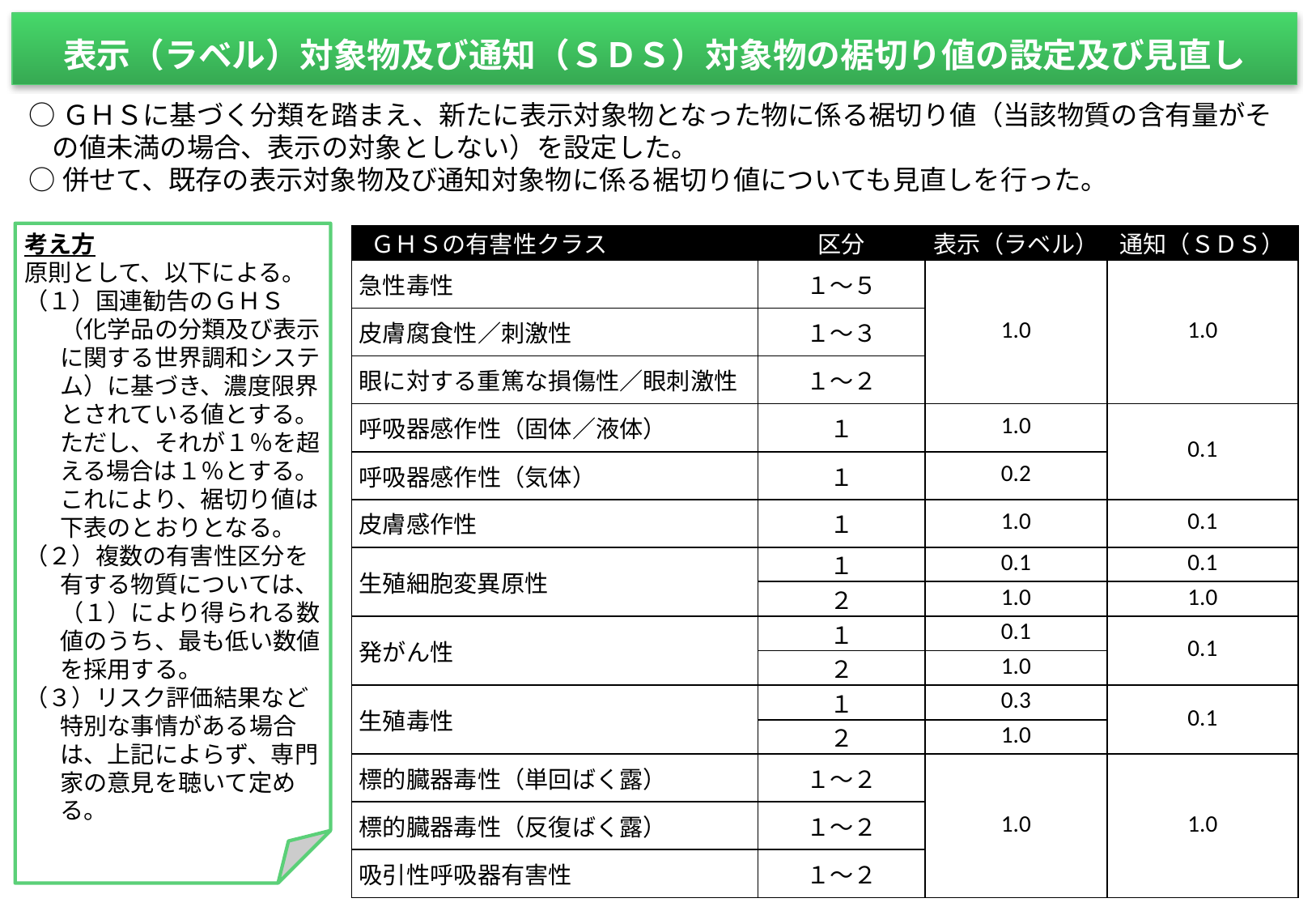

# 表示（ラベル）対象物及び通知（ＳＤＳ）対象物の裾切り値の設定及び見直し
○ＧＨＳに基づく分類を踏まえ、新たに表示対象物となった物に係る裾切り値（当該物質の含有量がその値未満の場合、表示の対象としない）を設定した。
○併せて、既存の表示対象物及び通知対象物に係る裾切り値についても見直しを行った。
| ＧＨＳの有害性クラス | 区分 | 表示（ラベル） | 通知（ＳＤＳ） |
| --- | --- | --- | --- |
| 急性毒性 | １～５ | 1.0 | 1.0 |
| 皮膚腐食性／刺激性 | １～３ |  |  |
| 眼に対する重篤な損傷性／眼刺激性 | １～２ |  |  |
| 呼吸器感作性（固体／液体） | １ | 1.0 | 0.1 |
| 呼吸器感作性（気体） | １ | 0.2 |  |
| 皮膚感作性 | １ | 1.0 | 0.1 |
| 生殖細胞変異原性 | １ | 0.1 | 0.1 |
|  | ２ | 1.0 | 1.0 |
| 発がん性 | １ | 0.1 | 0.1 |
|  | ２ | 1.0 |  |
| 生殖毒性 | １ | 0.3 | 0.1 |
|  | ２ | 1.0 |  |
| 標的臓器毒性（単回ばく露） | １～２ | 1.0 | 1.0 |
| 標的臓器毒性（反復ばく露） | １～２ |  |  |
| 吸引性呼吸器有害性 | １～２ |  |  |
考え方
原則として、以下による。
（１）国連勧告のＧＨＳ（化学品の分類及び表示に関する世界調和システム）に基づき、濃度限界とされている値とする。ただし、それが１％を超える場合は１％とする。これにより、裾切り値は下表のとおりとなる。
（２）複数の有害性区分を有する物質については、（１）により得られる数値のうち、最も低い数値を採用する。
（３）リスク評価結果など特別な事情がある場合は、上記によらず、専門家の意見を聴いて定める。
39